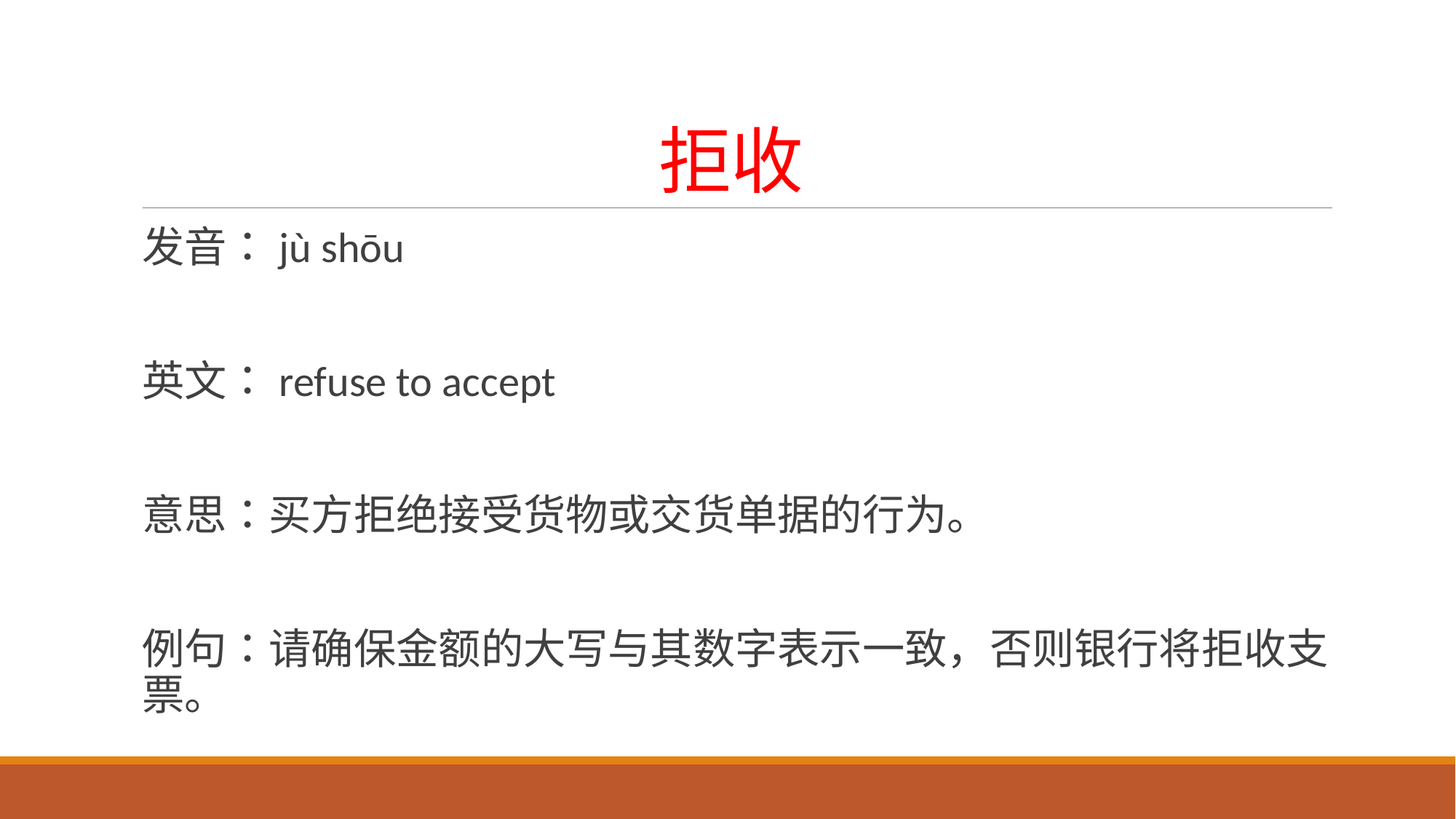

# 拒收
发音：jù shōu

英文：refuse to accept

意思：买方拒绝接受货物或交货单据的行为。

例句：请确保金额的大写与其数字表示一致，否则银行将拒收支票。